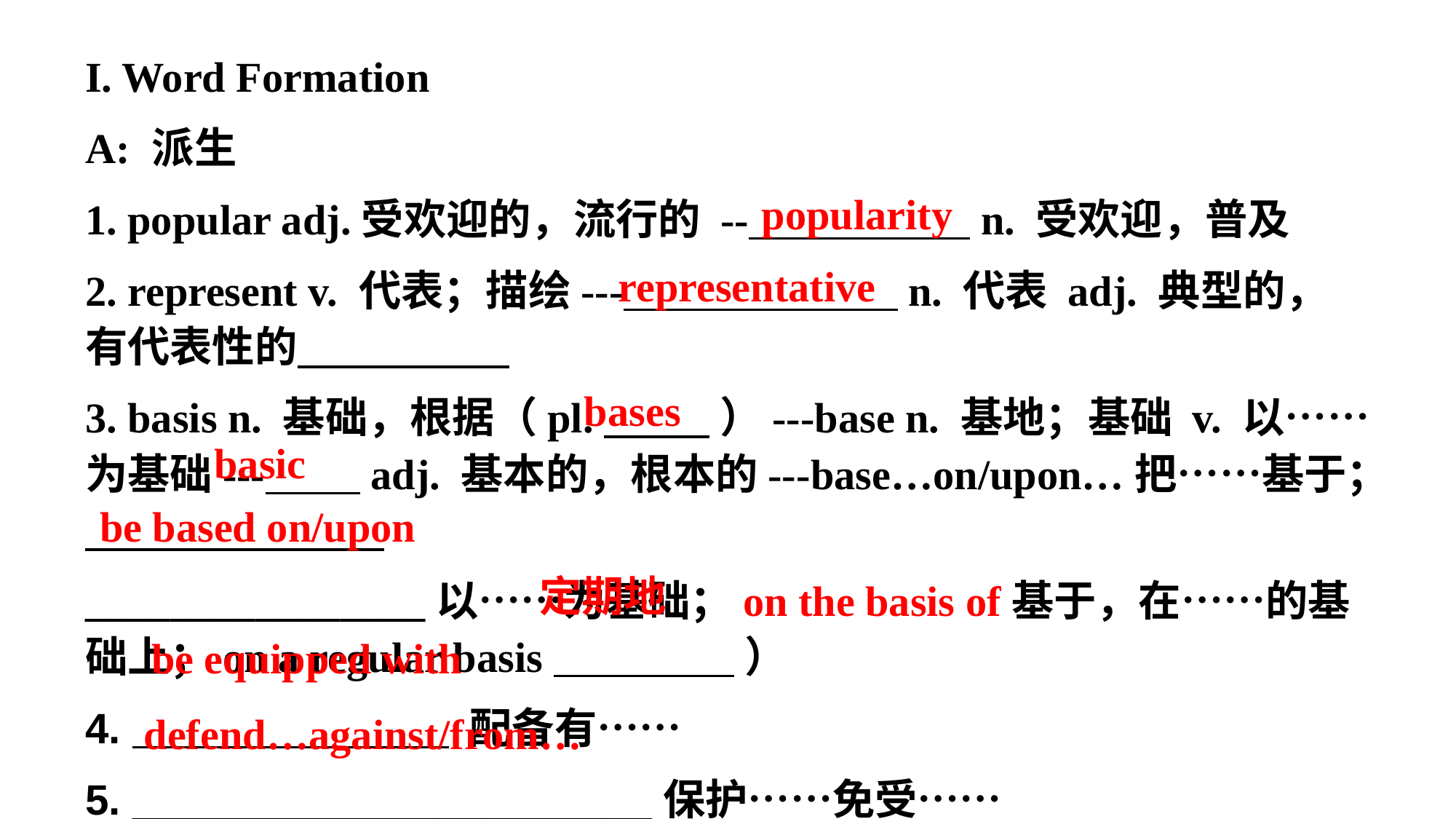

I. Word Formation
A: 派生
1. popular adj.受欢迎的，流行的 --                      n. 受欢迎，普及
2. represent v. 代表；描绘---                           n. 代表 adj. 典型的，有代表性的
3. basis n. 基础，根据（pl.           ）---base n. 基地；基础 v. 以……为基础---          adj. 基本的，根本的---base…on/upon…把……基于；
________________以……为基础；on the basis of基于，在……的基础上；on a regular basis                  ）
4.                                配备有……
5. ______________________保护……免受……

popularity
representative
bases
basic
be based on/upon
定期地
be equipped with
defend…against/from…